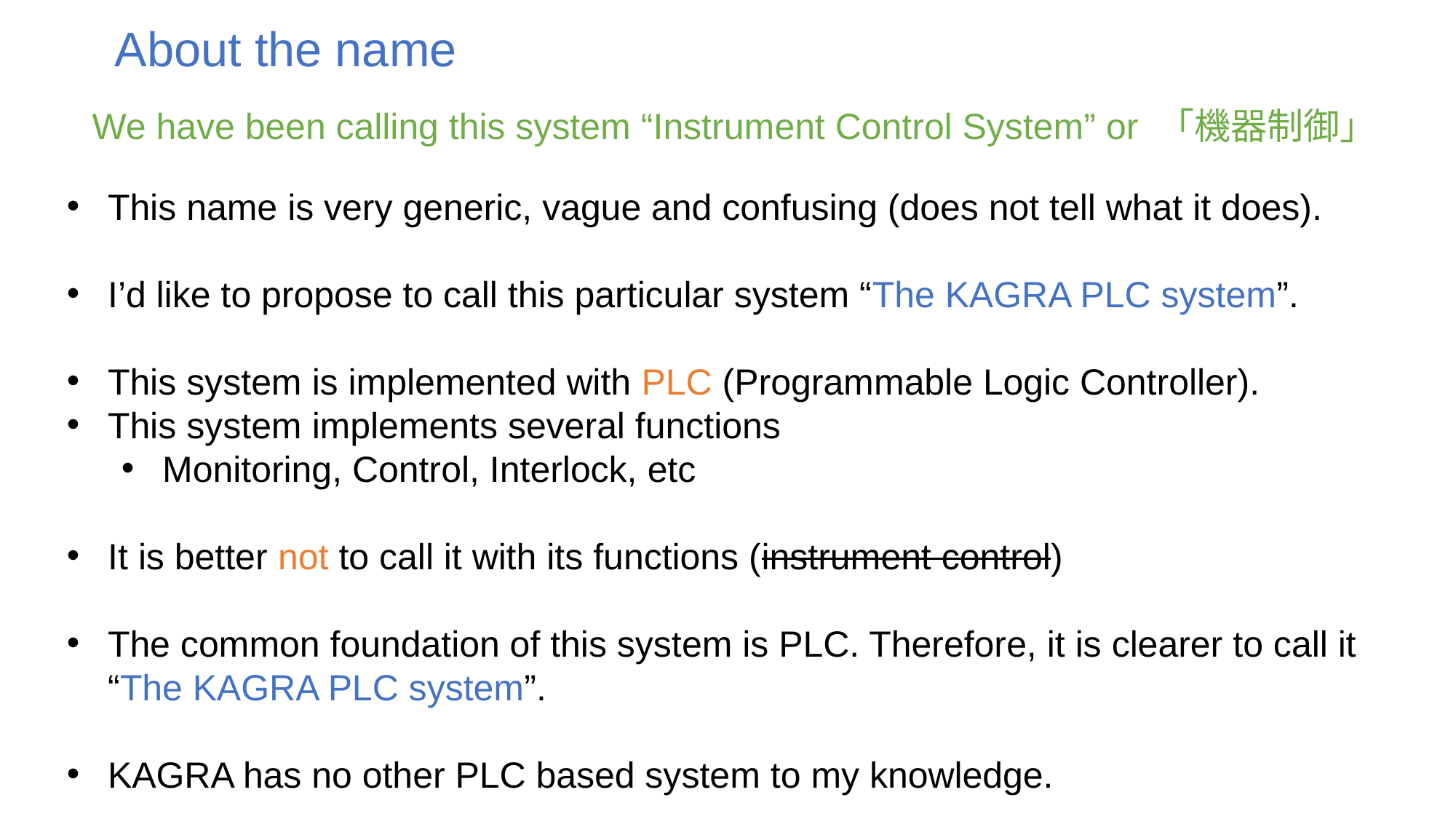

About the name
We have been calling this system “Instrument Control System” or 「機器制御」
This name is very generic, vague and confusing (does not tell what it does).
I’d like to propose to call this particular system “The KAGRA PLC system”.
This system is implemented with PLC (Programmable Logic Controller).
This system implements several functions
Monitoring, Control, Interlock, etc
It is better not to call it with its functions (instrument control)
The common foundation of this system is PLC. Therefore, it is clearer to call it “The KAGRA PLC system”.
KAGRA has no other PLC based system to my knowledge.